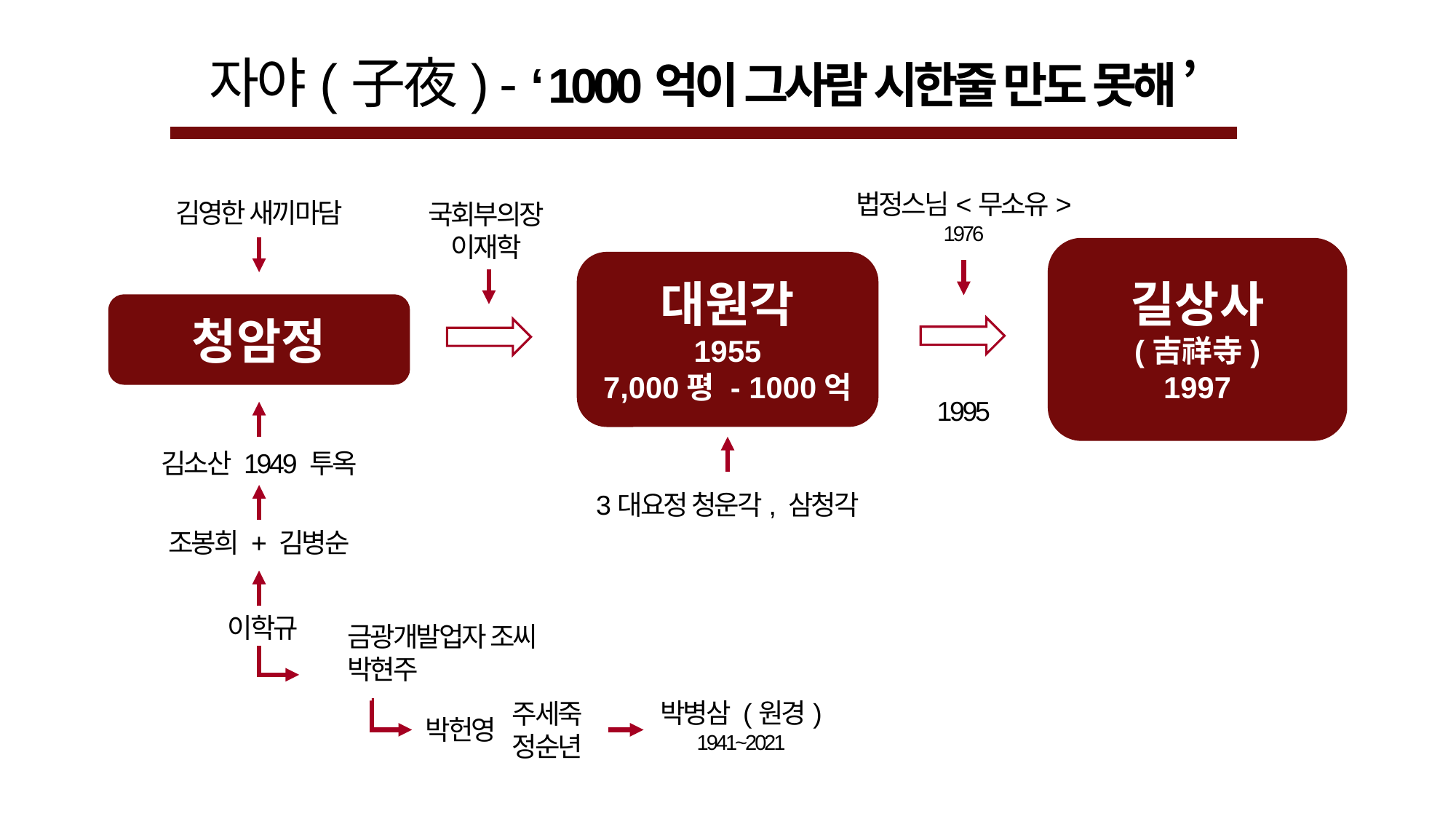

# 자야(子夜) - ‘ 1000억이 그사람 시한줄 만도 못해 ’

법정스님<무소유>
1976
김영한 새끼마담
국회부의장
이재학
길상사
(吉祥寺)
1997
대원각
1955
7,000평 - 1000억
청암정

1995

김소산 1949 투옥
3대요정 청운각, 삼청각
조봉희 + 김병순
이학규
금광개발업자 조씨
박현주
박병삼 (원경)
1941~2021
주세죽
정순년
박헌영